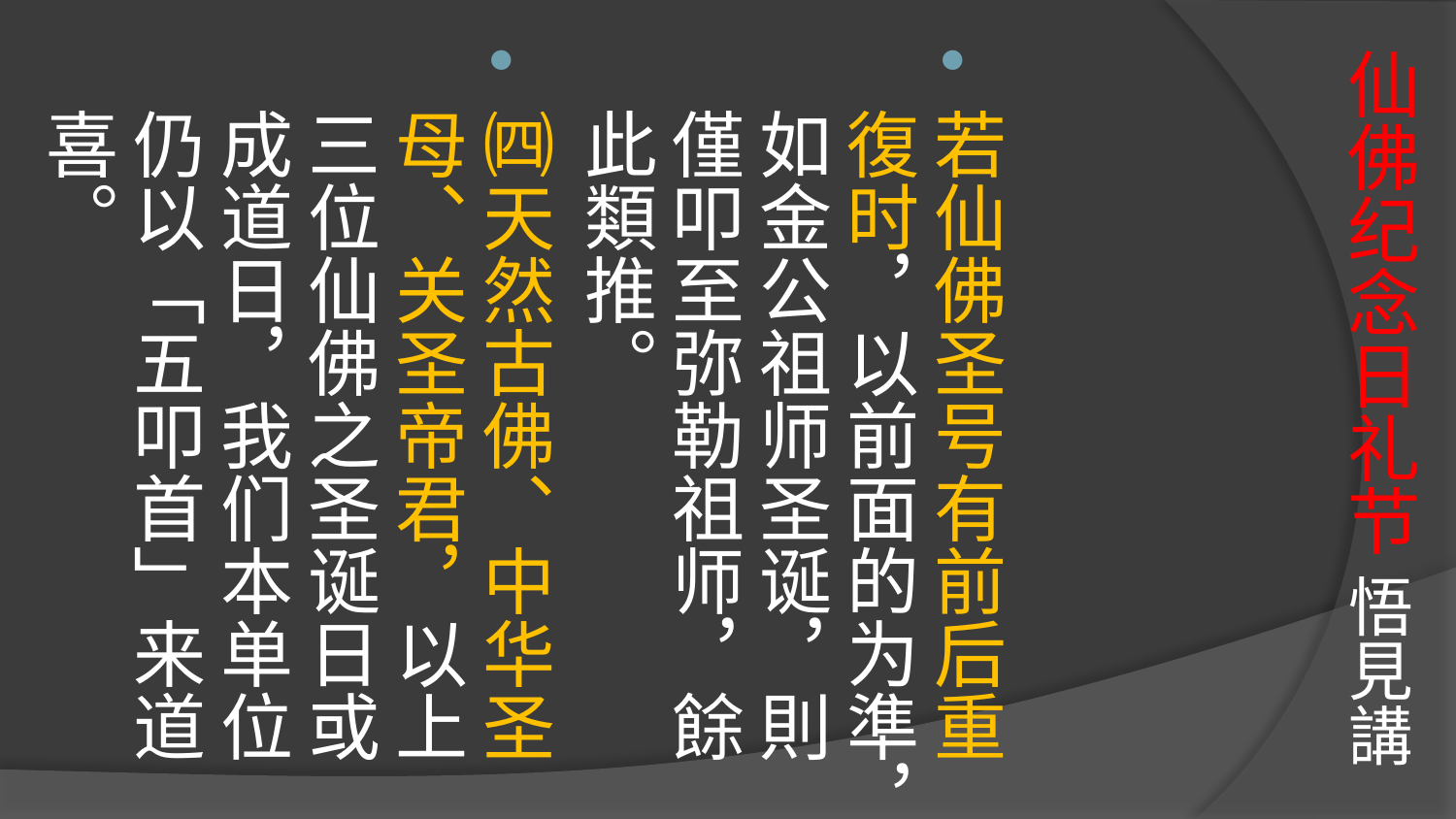

# 仙佛纪念日礼节 悟見講
若仙佛圣号有前后重復时，以前面的为準，如金公祖师圣诞，則僅叩至弥勒祖师，餘此類推。
㈣天然古佛、中华圣母、关圣帝君，以上三位仙佛之圣诞日或成道日，我们本单位仍以「五叩首」来道喜。